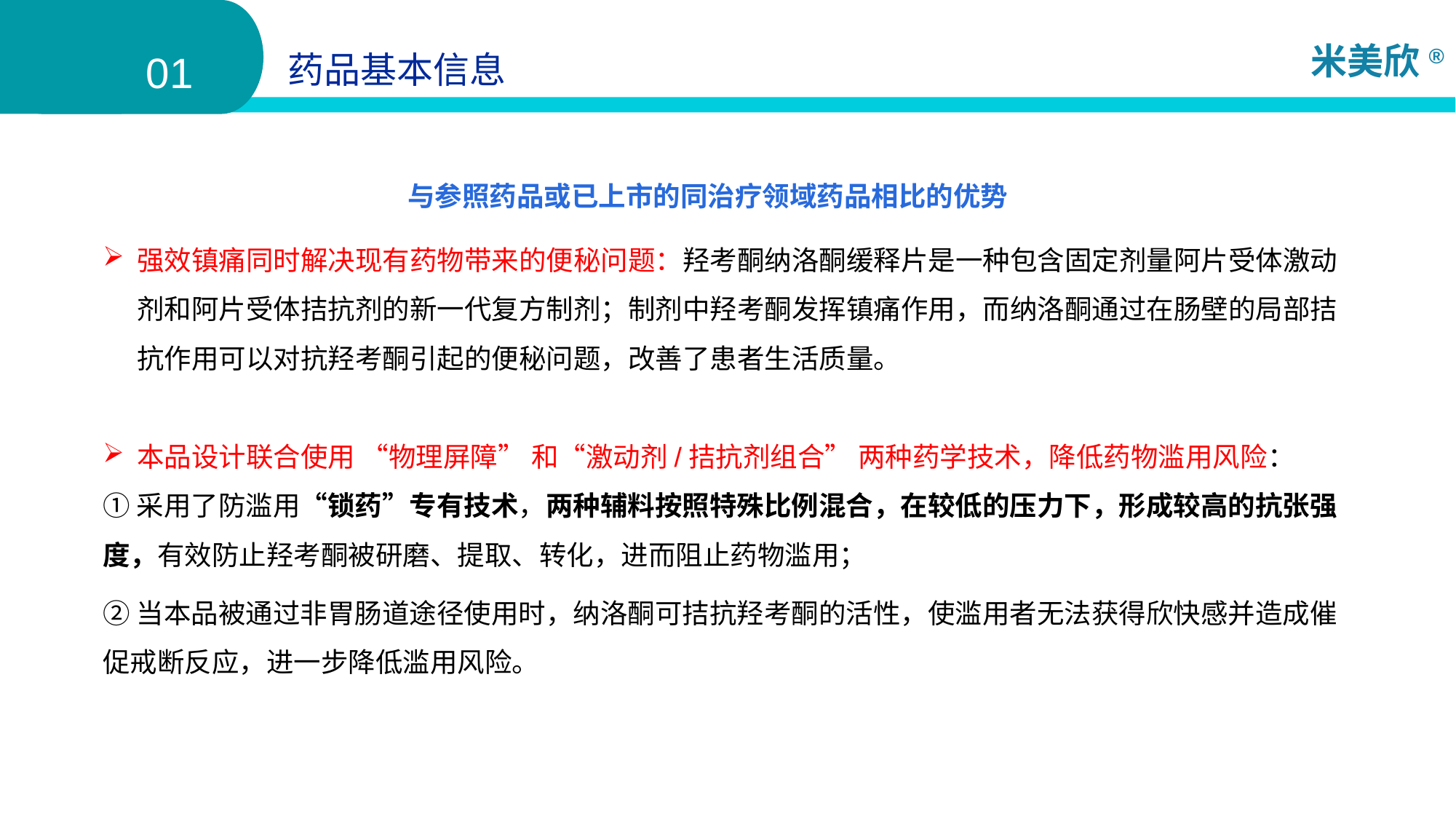

01
药品基本信息

与参照药品或已上市的同治疗领域药品相比的优势
强效镇痛同时解决现有药物带来的便秘问题：羟考酮纳洛酮缓释片是一种包含固定剂量阿片受体激动剂和阿片受体拮抗剂的新一代复方制剂；制剂中羟考酮发挥镇痛作用，而纳洛酮通过在肠壁的局部拮抗作用可以对抗羟考酮引起的便秘问题，改善了患者生活质量。

本品设计联合使用 “物理屏障” 和“激动剂/拮抗剂组合” 两种药学技术，降低药物滥用风险：
①采用了防滥用“锁药”专有技术，两种辅料按照特殊比例混合，在较低的压力下，形成较高的抗张强度，有效防止羟考酮被研磨、提取、转化，进而阻止药物滥用；
②当本品被通过非胃肠道途径使用时，纳洛酮可拮抗羟考酮的活性，使滥用者无法获得欣快感并造成催促戒断反应，进一步降低滥用风险。